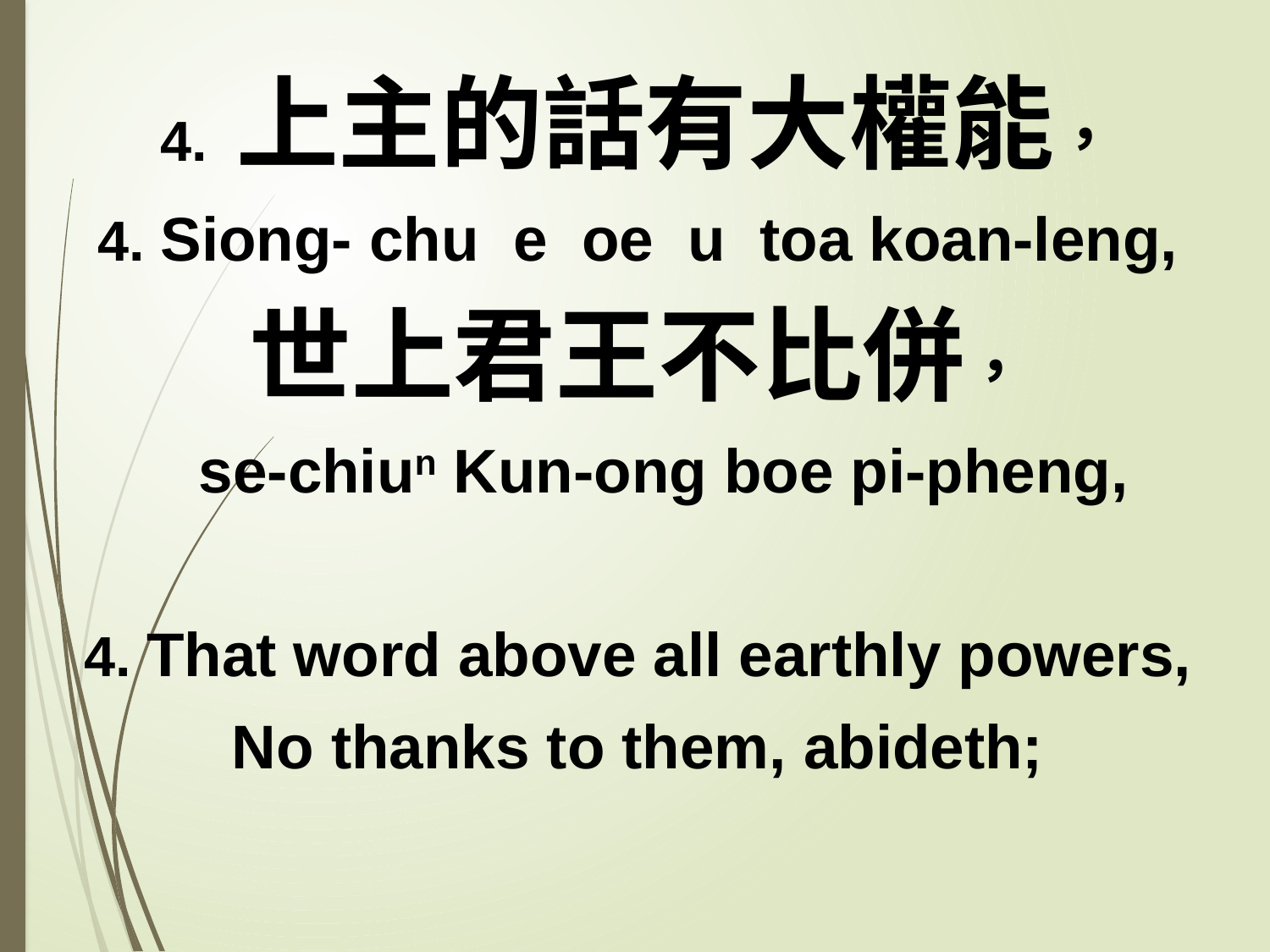

4. 上主的話有大權能，
4. Siong- chu  e  oe  u  toa koan-leng,
世上君王不比併，
   se-chiun Kun-ong boe pi-pheng,

4. That word above all earthly powers,
No thanks to them, abideth;